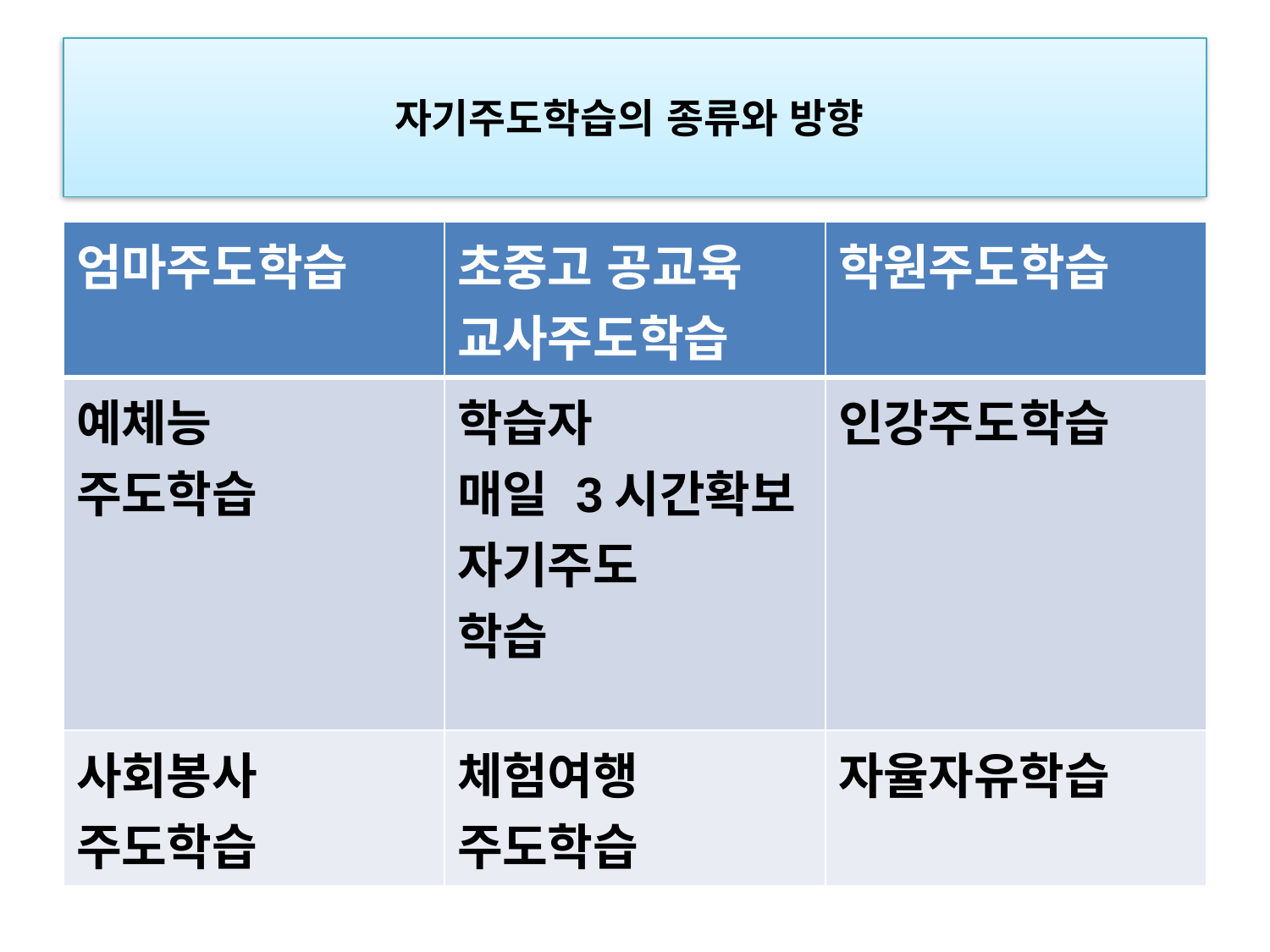

# 자기주도학습의 종류와 방향
| 엄마주도학습 | 초중고 공교육 교사주도학습 | 학원주도학습 |
| --- | --- | --- |
| 예체능 주도학습 | 학습자  매일 3시간확보 자기주도 학습 | 인강주도학습 |
| 사회봉사 주도학습 | 체험여행 주도학습 | 자율자유학습 |